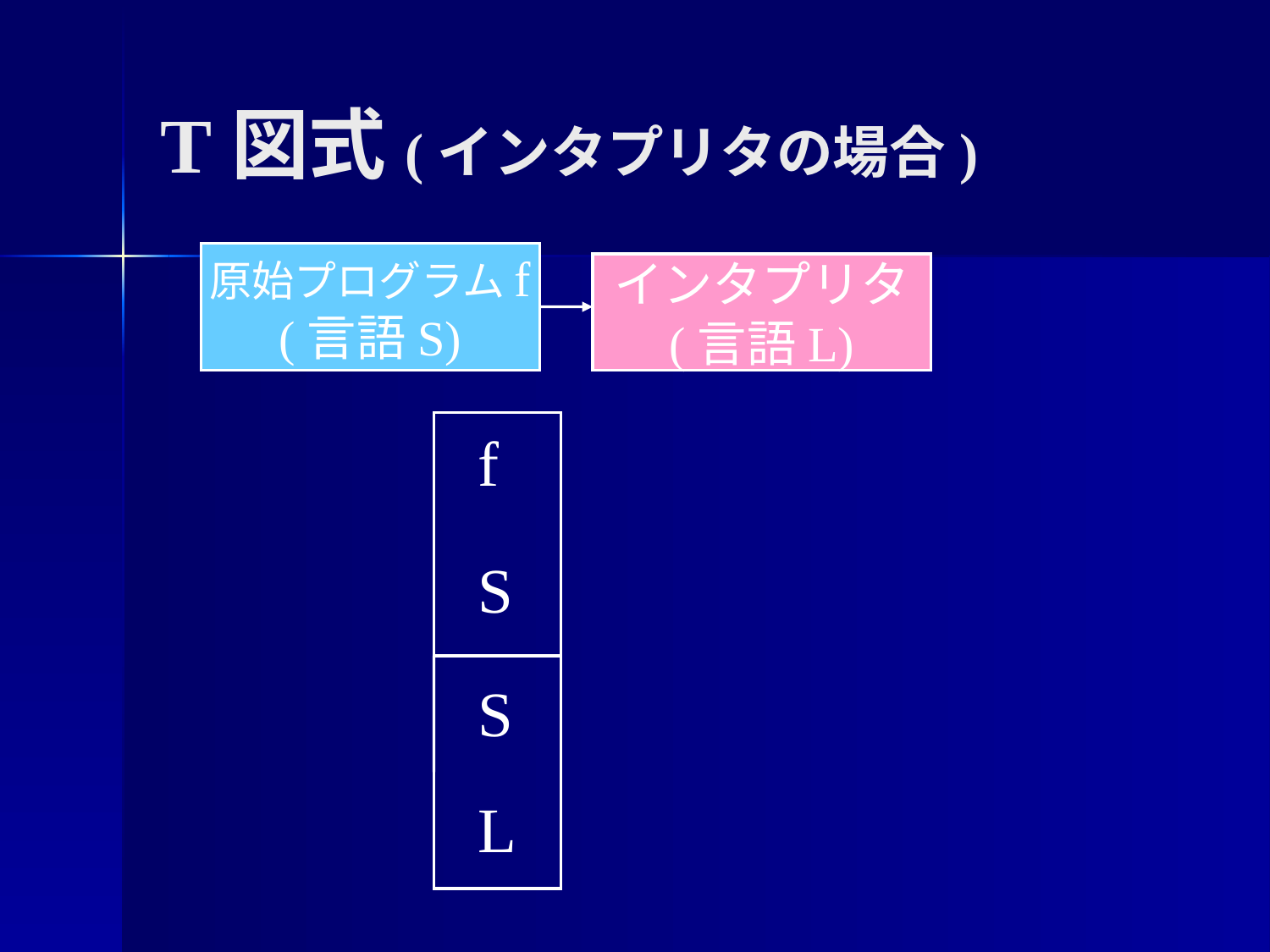

# T図式(インタプリタの場合)
原始プログラムf
(言語S)
インタプリタ
(言語L)

f
S

S
L